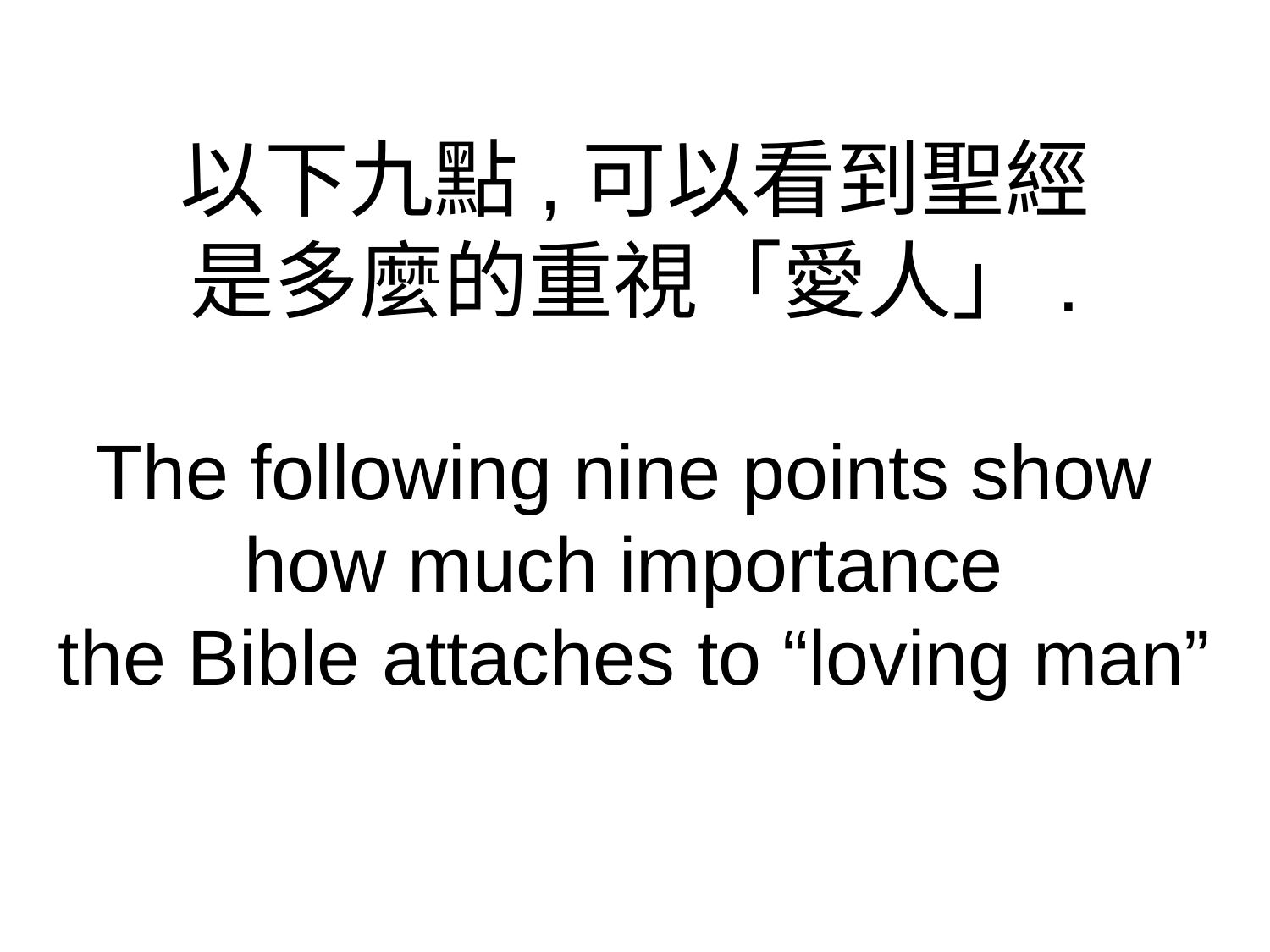

以下九點,可以看到聖經
是多麼的重視「愛人」.

The following nine points show
how much importance
the Bible attaches to “loving man”